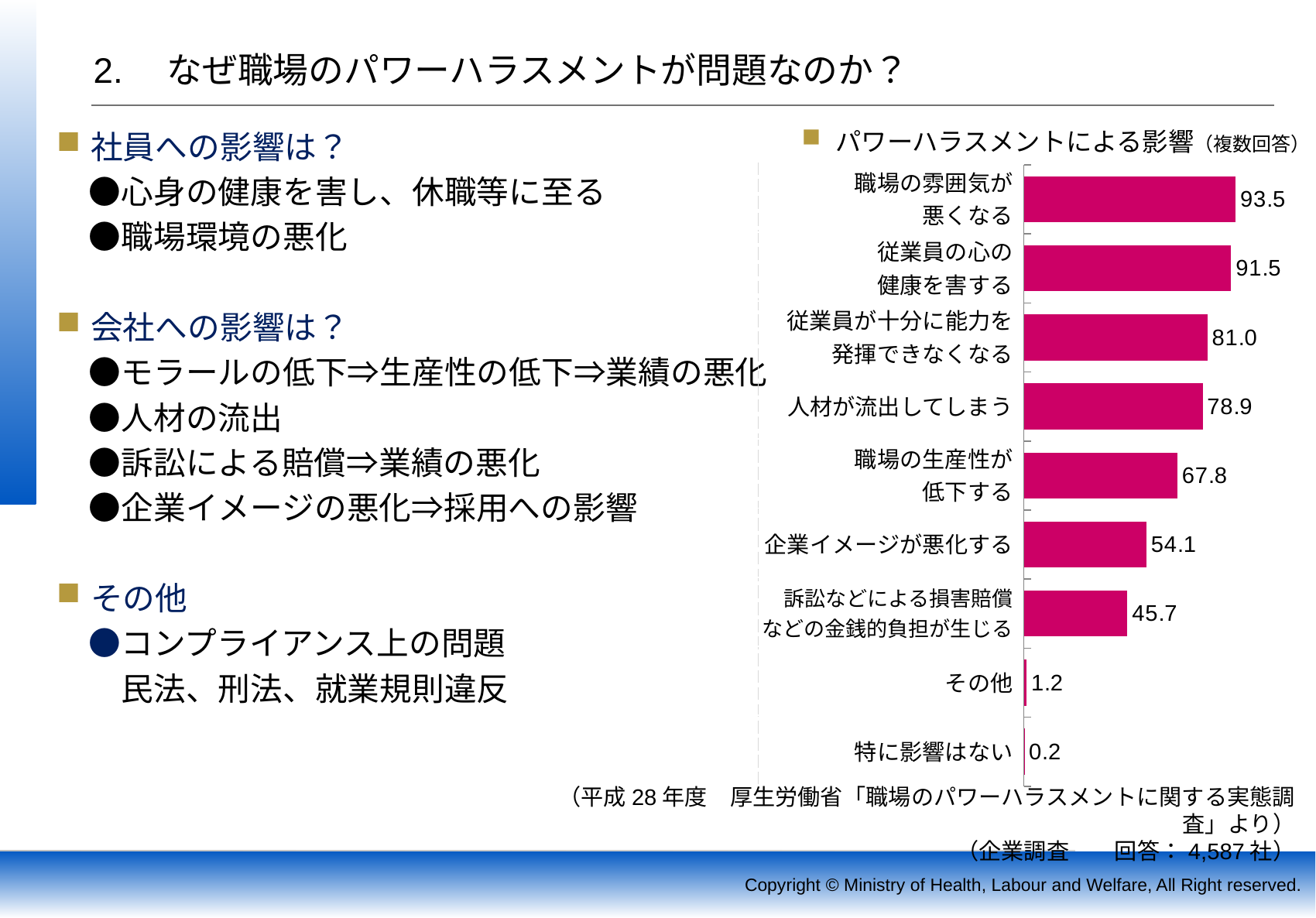

# 2.　なぜ職場のパワーハラスメントが問題なのか？
パワーハラスメントによる影響（複数回答）
社員への影響は？
　●心身の健康を害し、休職等に至る
　●職場環境の悪化

会社への影響は？
　●モラールの低下⇒生産性の低下⇒業績の悪化
　●人材の流出
　●訴訟による賠償⇒業績の悪化
　●企業イメージの悪化⇒採用への影響

その他
　●コンプライアンス上の問題
　　民法、刑法、就業規則違反

### Chart

| Category | 回答 |
|---|---|
| 職場の雰囲気が悪くなる | 93.5 |
| 従業員の心の健康を害する | 91.5 |
| 従業員が十分に能力を発揮できなくなる | 81.0 |
| 人材が流出してしまう | 78.9 |
| 職場の生産性が低下する | 67.8 |
| 企業イメージが悪化する | 54.1 |
| 訴訟などによる損害賠償などの金銭的負担が生じる | 45.7 |
| その他 | 1.2 |
| 特に影響はない | 0.2 |
| 職場の雰囲気が 悪くなる |
| --- |
| 従業員の心の 健康を害する |
| 従業員が十分に能力を 発揮できなくなる |
| 人材が流出してしまう |
| 職場の生産性が 低下する |
| 企業イメージが悪化する |
| 訴訟などによる損害賠償 などの金銭的負担が生じる |
| その他 |
| 特に影響はない |
（平成28年度　厚生労働省「職場のパワーハラスメントに関する実態調査」より）
（企業調査　　回答：4,587社）